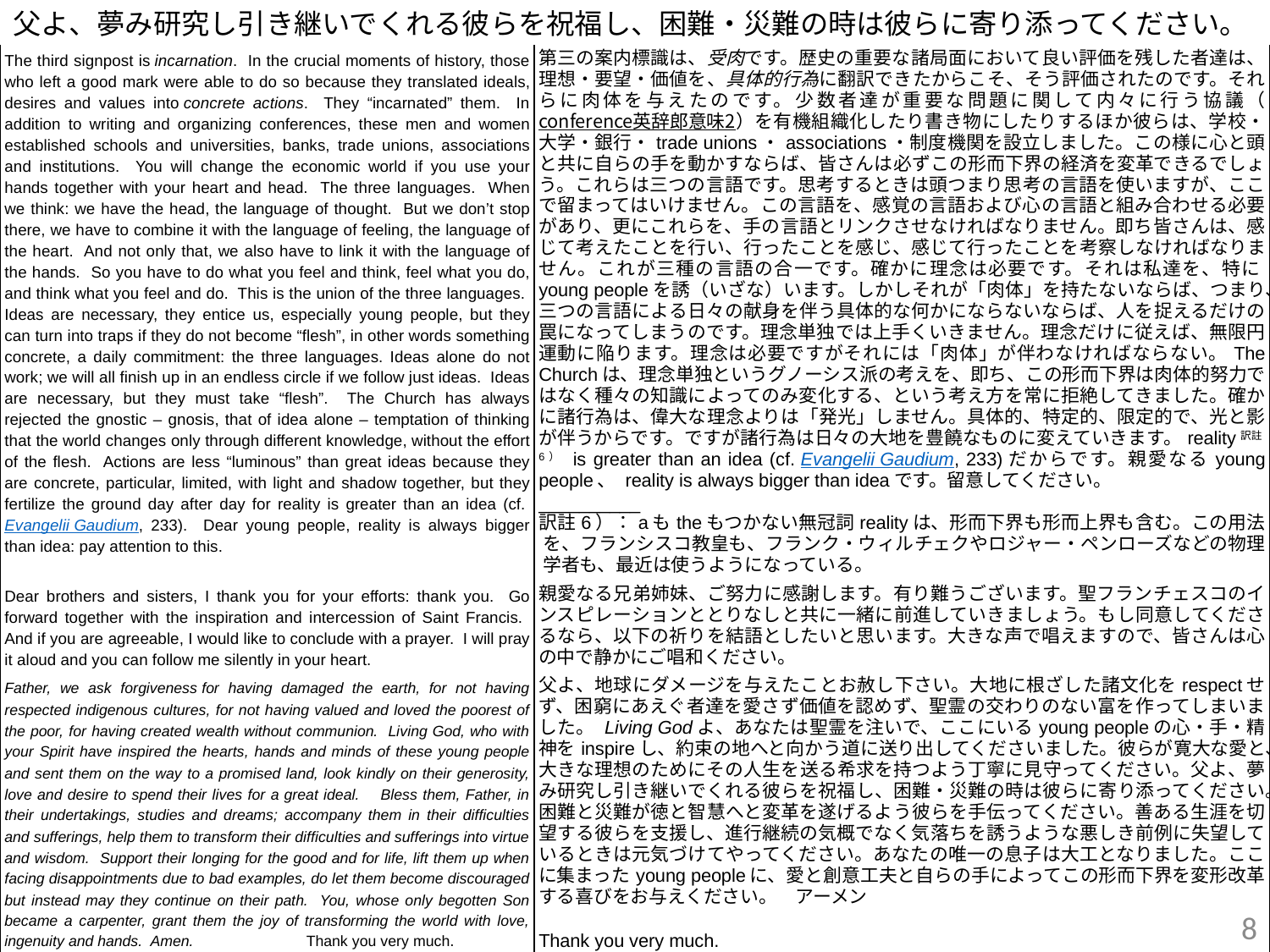

# 父よ、夢み研究し引き継いでくれる彼らを祝福し、困難・災難の時は彼らに寄り添ってください。
| The third signpost is incarnation. In the crucial moments of history, those who left a good mark were able to do so because they translated ideals, desires and values into concrete actions. They “incarnated” them. In addition to writing and organizing conferences, these men and women established schools and universities, banks, trade unions, associations and institutions. You will change the economic world if you use your hands together with your heart and head. The three languages. When we think: we have the head, the language of thought. But we don’t stop there, we have to combine it with the language of feeling, the language of the heart. And not only that, we also have to link it with the language of the hands. So you have to do what you feel and think, feel what you do, and think what you feel and do. This is the union of the three languages. Ideas are necessary, they entice us, especially young people, but they can turn into traps if they do not become “flesh”, in other words something concrete, a daily commitment: the three languages. Ideas alone do not work; we will all finish up in an endless circle if we follow just ideas. Ideas are necessary, but they must take “flesh”. The Church has always rejected the gnostic – gnosis, that of idea alone – temptation of thinking that the world changes only through different knowledge, without the effort of the flesh. Actions are less “luminous” than great ideas because they are concrete, particular, limited, with light and shadow together, but they fertilize the ground day after day for reality is greater than an idea (cf. Evangelii Gaudium, 233). Dear young people, reality is always bigger than idea: pay attention to this. | 第三の案内標識は、受肉です。歴史の重要な諸局面において良い評価を残した者達は、理想・要望・価値を、具体的行為に翻訳できたからこそ、そう評価されたのです。それらに肉体を与えたのです。少数者達が重要な問題に関して内々に行う協議（conference英辞郎意味2）を有機組織化したり書き物にしたりするほか彼らは、学校・大学・銀行・trade unions・associations・制度機関を設立しました。この様に心と頭と共に自らの手を動かすならば、皆さんは必ずこの形而下界の経済を変革できるでしょう。これらは三つの言語です。思考するときは頭つまり思考の言語を使いますが、ここで留まってはいけません。この言語を、感覚の言語および心の言語と組み合わせる必要があり、更にこれらを、手の言語とリンクさせなければなりません。即ち皆さんは、感じて考えたことを行い、行ったことを感じ、感じて行ったことを考察しなければなりません。これが三種の言語の合一です。確かに理念は必要です。それは私達を、特にyoung peopleを誘（いざな）います。しかしそれが「肉体」を持たないならば、つまり、三つの言語による日々の献身を伴う具体的な何かにならないならば、人を捉えるだけの罠になってしまうのです。理念単独では上手くいきません。理念だけに従えば、無限円運動に陥ります。理念は必要ですがそれには「肉体」が伴わなければならない。The Churchは、理念単独というグノーシス派の考えを、即ち、この形而下界は肉体的努力ではなく種々の知識によってのみ変化する、という考え方を常に拒絶してきました。確かに諸行為は、偉大な理念よりは「発光」しません。具体的、特定的、限定的で、光と影が伴うからです。ですが諸行為は日々の大地を豊饒なものに変えていきます。reality訳註6） is greater than an idea (cf. Evangelii Gaudium, 233)だからです。親愛なるyoung people、 reality is always bigger than ideaです。留意してください。 \_\_\_\_\_\_\_\_\_\_ 訳註6）：aもtheもつかない無冠詞realityは、形而下界も形而上界も含む。この用法を、フランシスコ教皇も、フランク・ウィルチェクやロジャー・ペンローズなどの物理学者も、最近は使うようになっている。 |
| --- | --- |
| Dear brothers and sisters, I thank you for your efforts: thank you. Go forward together with the inspiration and intercession of Saint Francis. And if you are agreeable, I would like to conclude with a prayer. I will pray it aloud and you can follow me silently in your heart. | 親愛なる兄弟姉妹、ご努力に感謝します。有り難うございます。聖フランチェスコのインスピレーションととりなしと共に一緒に前進していきましょう。もし同意してくださるなら、以下の祈りを結語としたいと思います。大きな声で唱えますので、皆さんは心の中で静かにご唱和ください。 |
| Father, we ask forgiveness for having damaged the earth, for not having respected indigenous cultures, for not having valued and loved the poorest of the poor, for having created wealth without communion. Living God, who with your Spirit have inspired the hearts, hands and minds of these young people and sent them on the way to a promised land, look kindly on their generosity, love and desire to spend their lives for a great ideal. Bless them, Father, in their undertakings, studies and dreams; accompany them in their difficulties and sufferings, help them to transform their difficulties and sufferings into virtue and wisdom. Support their longing for the good and for life, lift them up when facing disappointments due to bad examples, do let them become discouraged but instead may they continue on their path. You, whose only begotten Son became a carpenter, grant them the joy of transforming the world with love, ingenuity and hands. Amen.　　　　　　　Thank you very much. | 父よ、地球にダメージを与えたことお赦し下さい。大地に根ざした諸文化をrespectせず、困窮にあえぐ者達を愛さず価値を認めず、聖霊の交わりのない富を作ってしまいました。 Living Godよ、あなたは聖霊を注いで、ここにいるyoung peopleの心・手・精神をinspireし、約束の地へと向かう道に送り出してくださいました。彼らが寛大な愛と、大きな理想のためにその人生を送る希求を持つよう丁寧に見守ってください。父よ、夢み研究し引き継いでくれる彼らを祝福し、困難・災難の時は彼らに寄り添ってください。困難と災難が徳と智慧へと変革を遂げるよう彼らを手伝ってください。善ある生涯を切望する彼らを支援し、進行継続の気概でなく気落ちを誘うような悪しき前例に失望しているときは元気づけてやってください。あなたの唯一の息子は大工となりました。ここに集まったyoung peopleに、愛と創意工夫と自らの手によってこの形而下界を変形改革する喜びをお与えください。　アーメン   Thank you very much. |
8